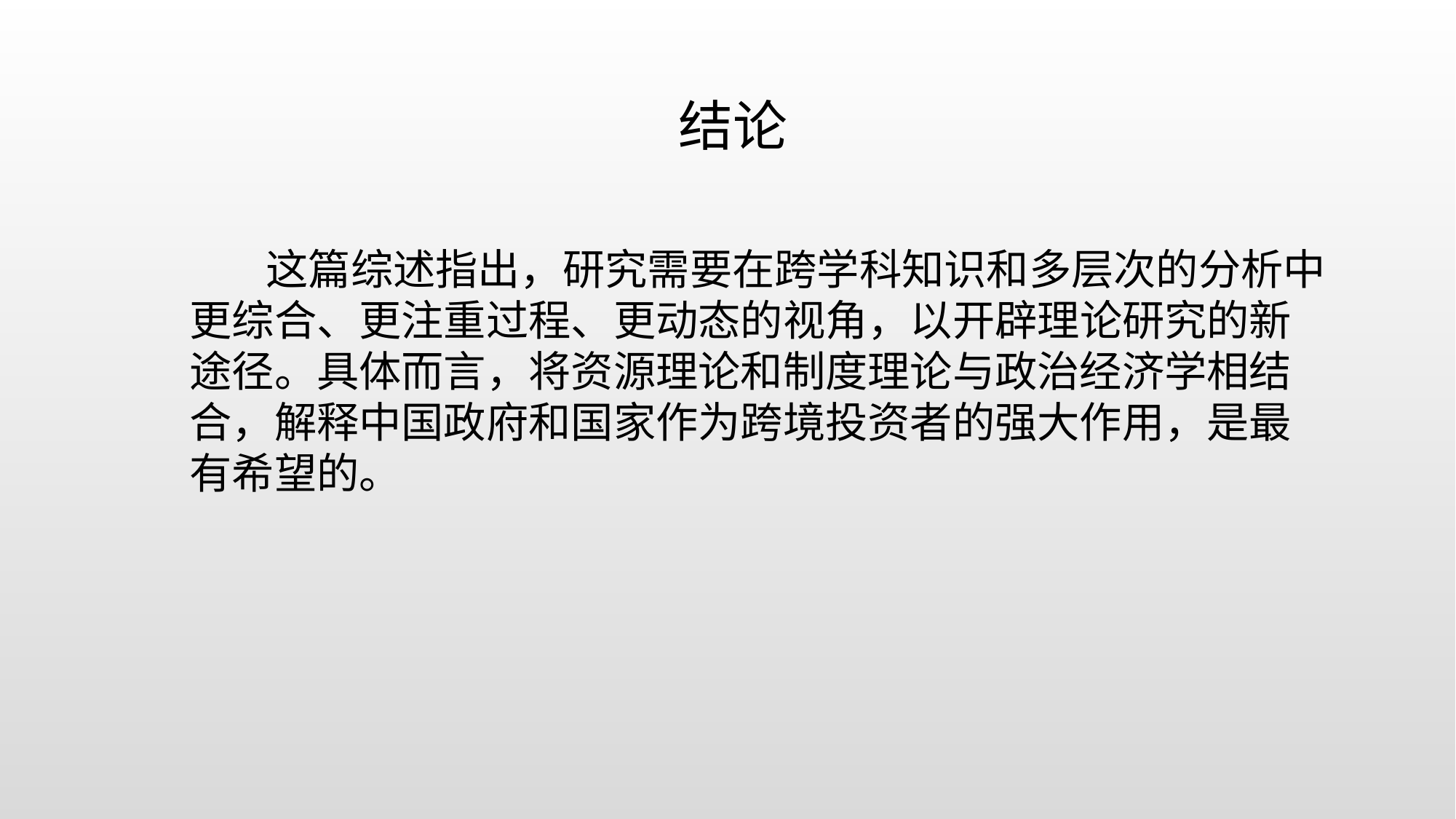

结论
       这篇综述指出，研究需要在跨学科知识和多层次的分析中更综合、更注重过程、更动态的视角，以开辟理论研究的新途径。具体而言，将资源理论和制度理论与政治经济学相结合，解释中国政府和国家作为跨境投资者的强大作用，是最有希望的。